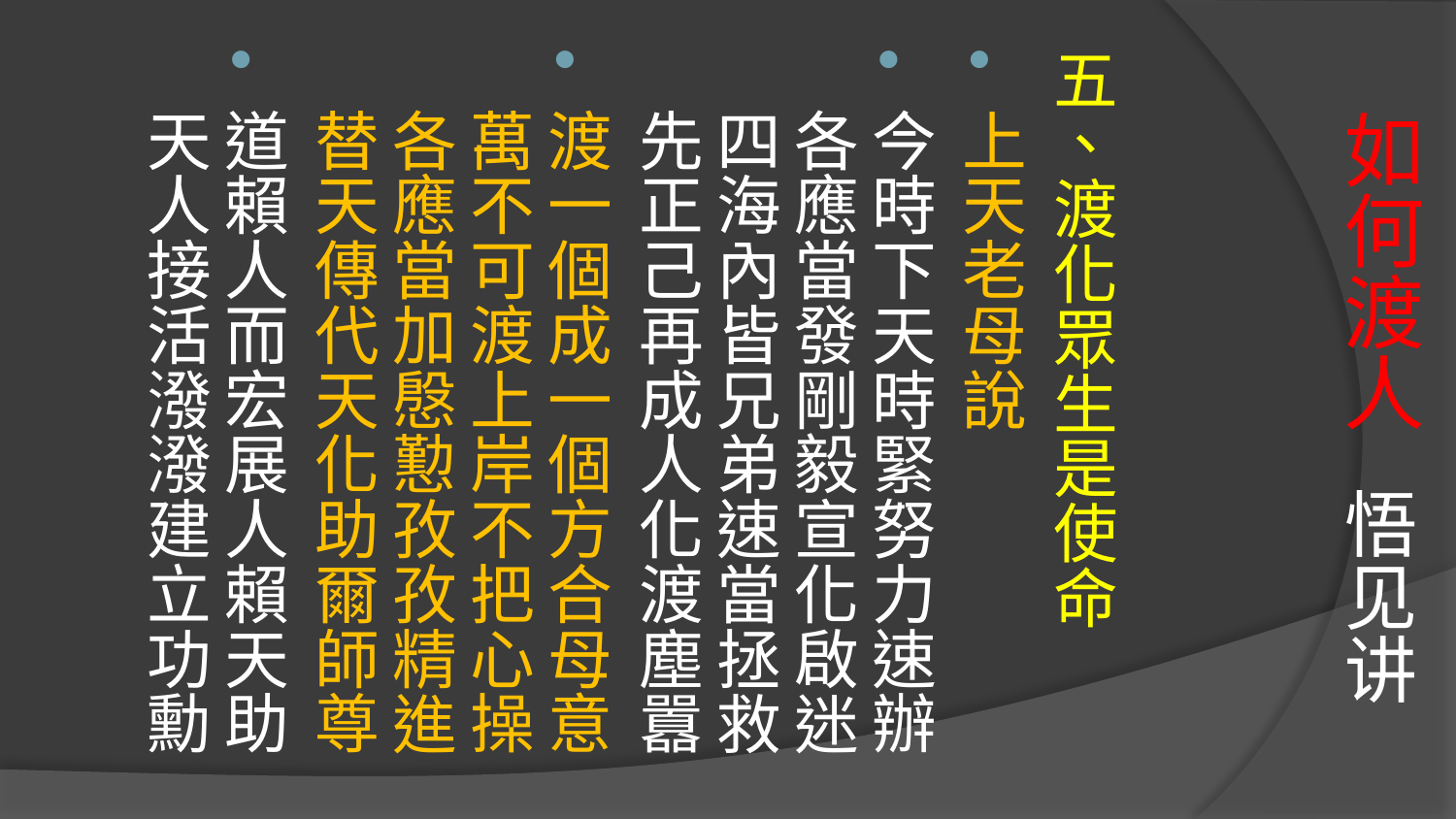

# 如何渡人   悟见讲
五、渡化眾生是使命
上天老母說
今時下天時緊努力速辦 各應當發剛毅宣化啟迷四海內皆兄弟速當拯救 先正己再成人化渡塵囂
渡一個成一個方合母意 萬不可渡上岸不把心操各應當加慇懃孜孜精進 替天傳代天化助爾師尊
道賴人而宏展人賴天助 天人接活潑潑建立功勳